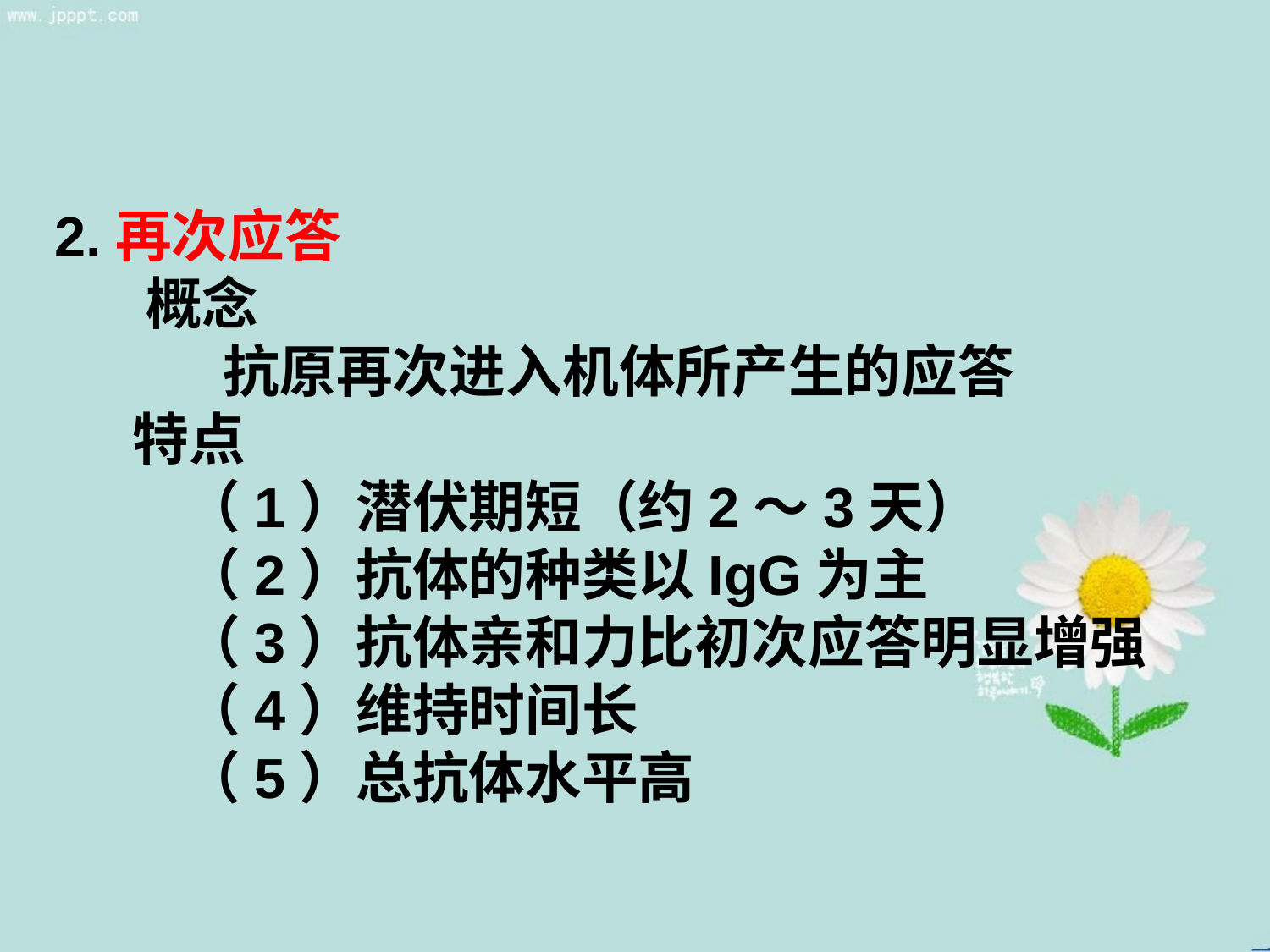

2.再次应答
      概念
            抗原再次进入机体所产生的应答
     特点
         （1）潜伏期短（约2～3天）
         （2）抗体的种类以IgG为主
         （3）抗体亲和力比初次应答明显增强
         （4）维持时间长
         （5）总抗体水平高